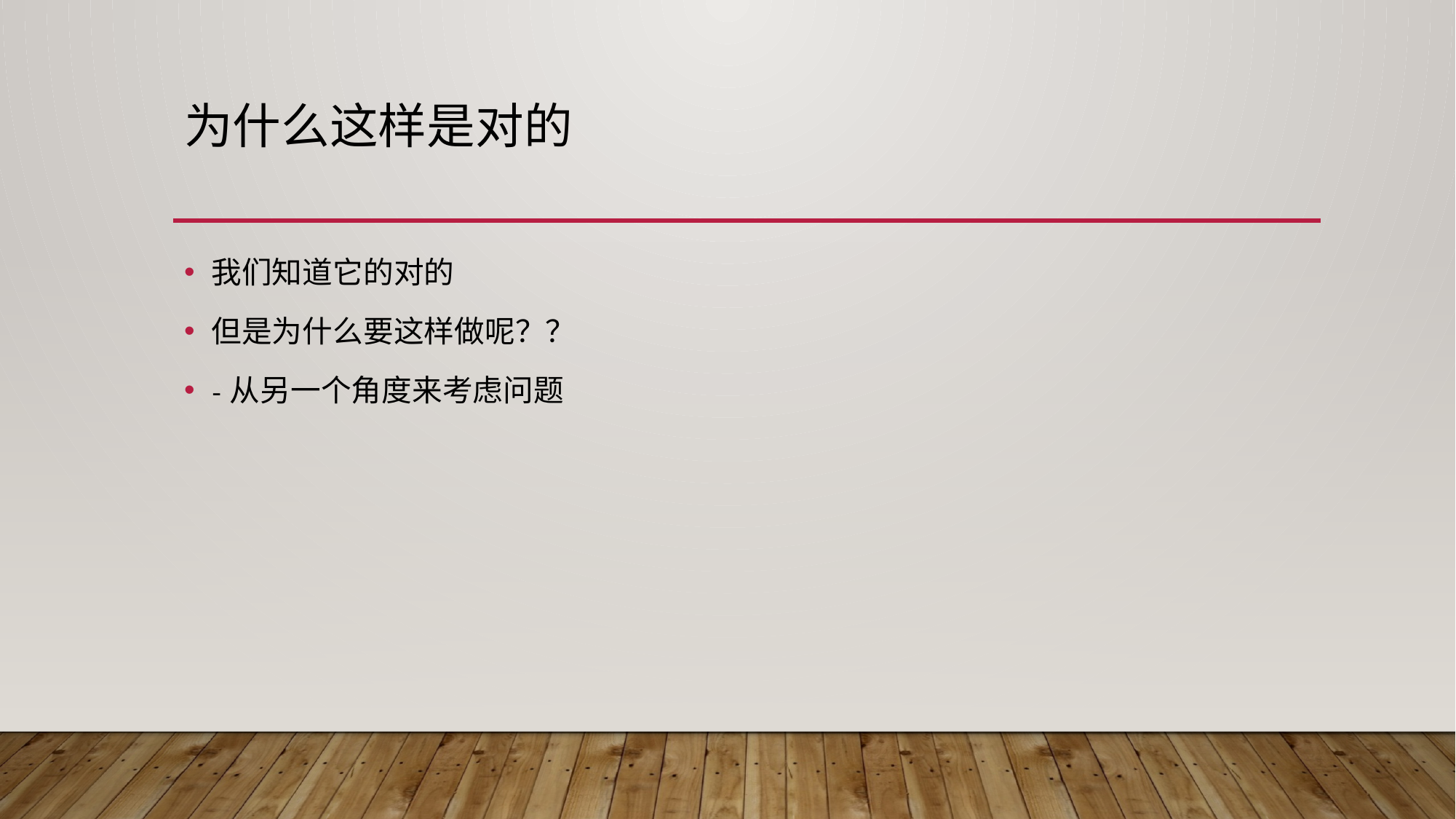

# 为什么这样是对的
我们知道它的对的
但是为什么要这样做呢？？
-从另一个角度来考虑问题